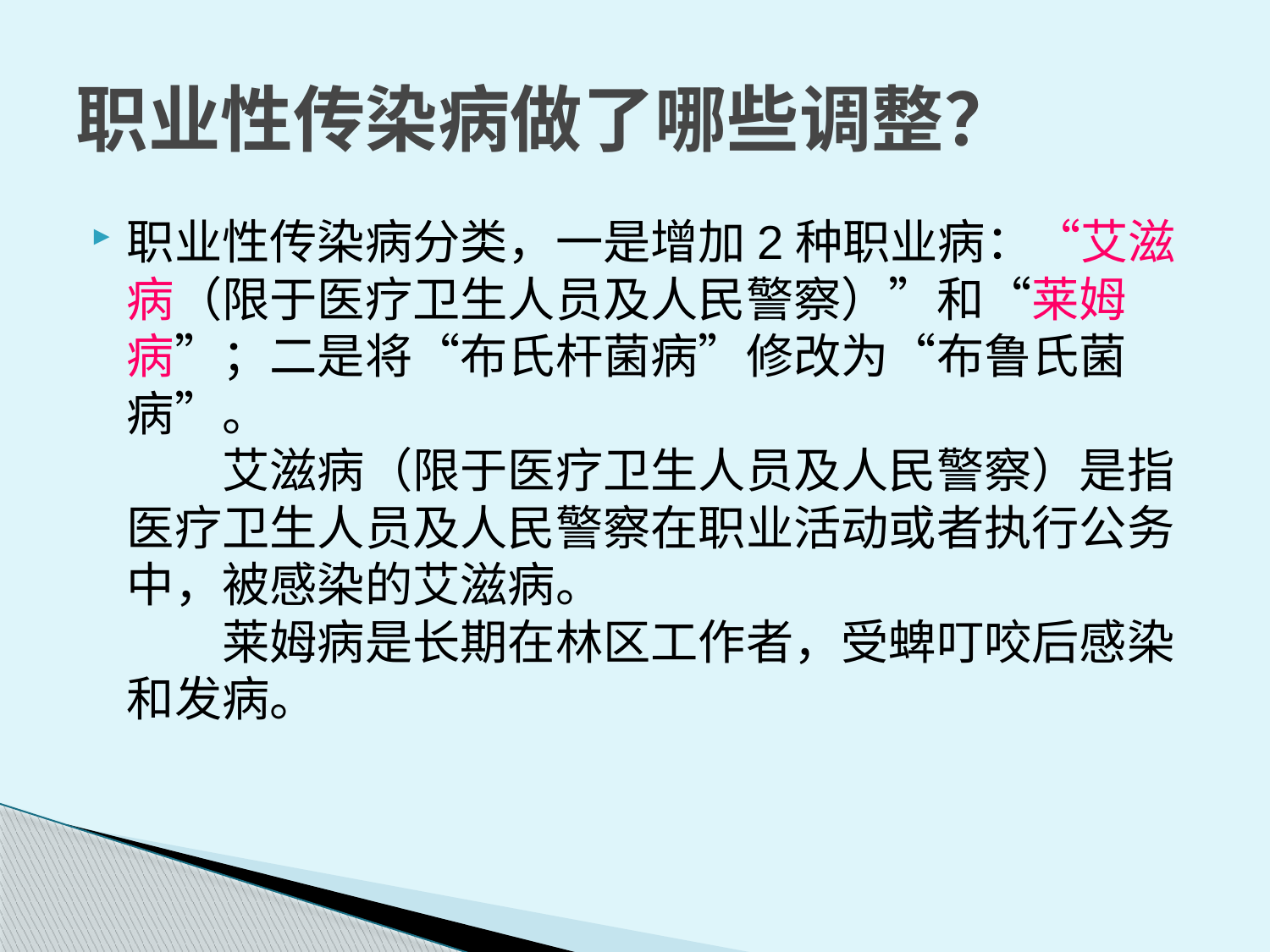

# 职业性传染病做了哪些调整？
职业性传染病分类，一是增加2种职业病：“艾滋病（限于医疗卫生人员及人民警察）”和“莱姆病”；二是将“布氏杆菌病”修改为“布鲁氏菌病”。
　　艾滋病（限于医疗卫生人员及人民警察）是指医疗卫生人员及人民警察在职业活动或者执行公务中，被感染的艾滋病。
　　莱姆病是长期在林区工作者，受蜱叮咬后感染和发病。